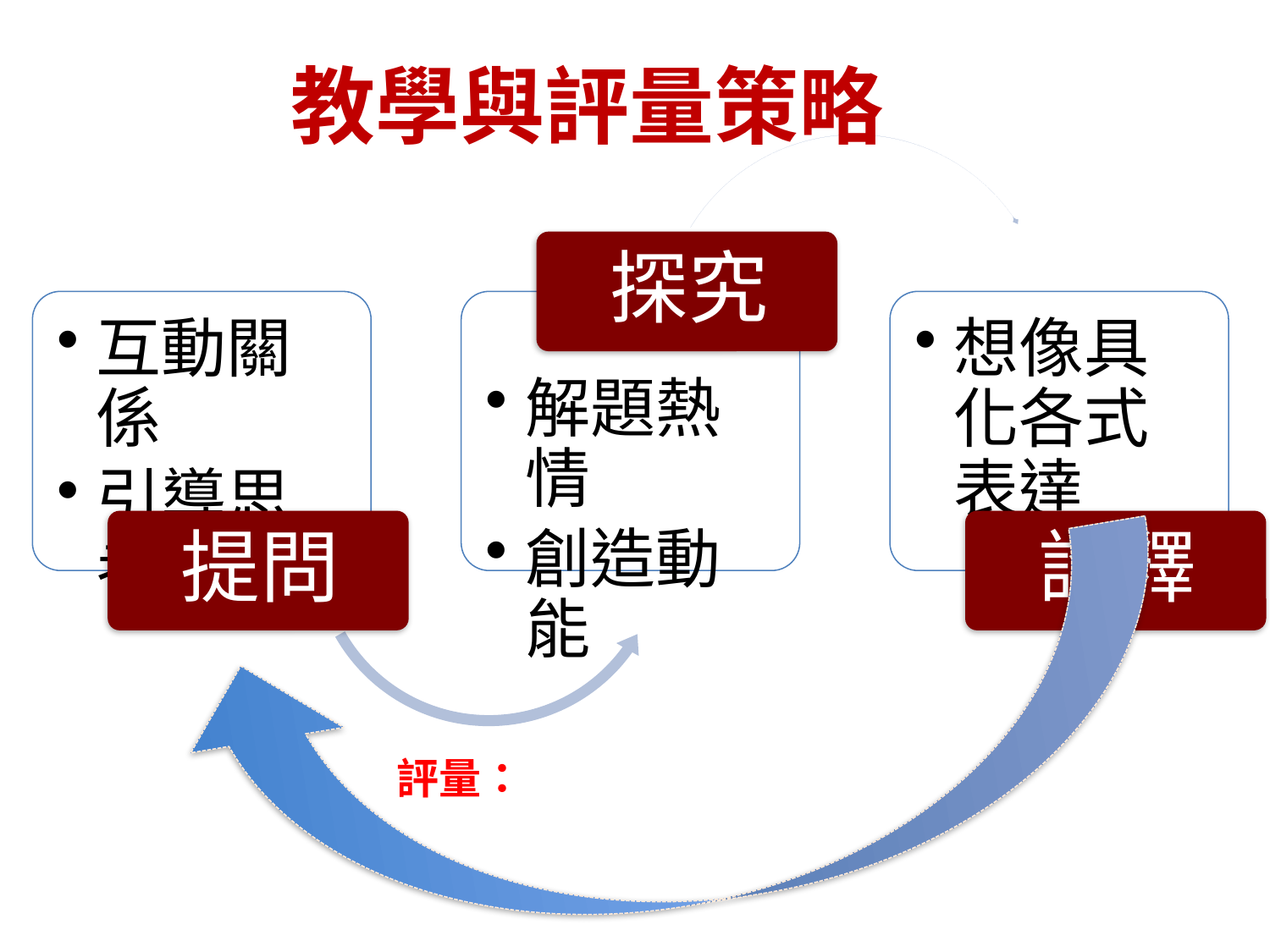

教學與評量策略
互動關係
引導思考
提問
解題熱情
創造動能
探究
想像具化各式表達
詮釋

評量：可觀察到的文本或樣本